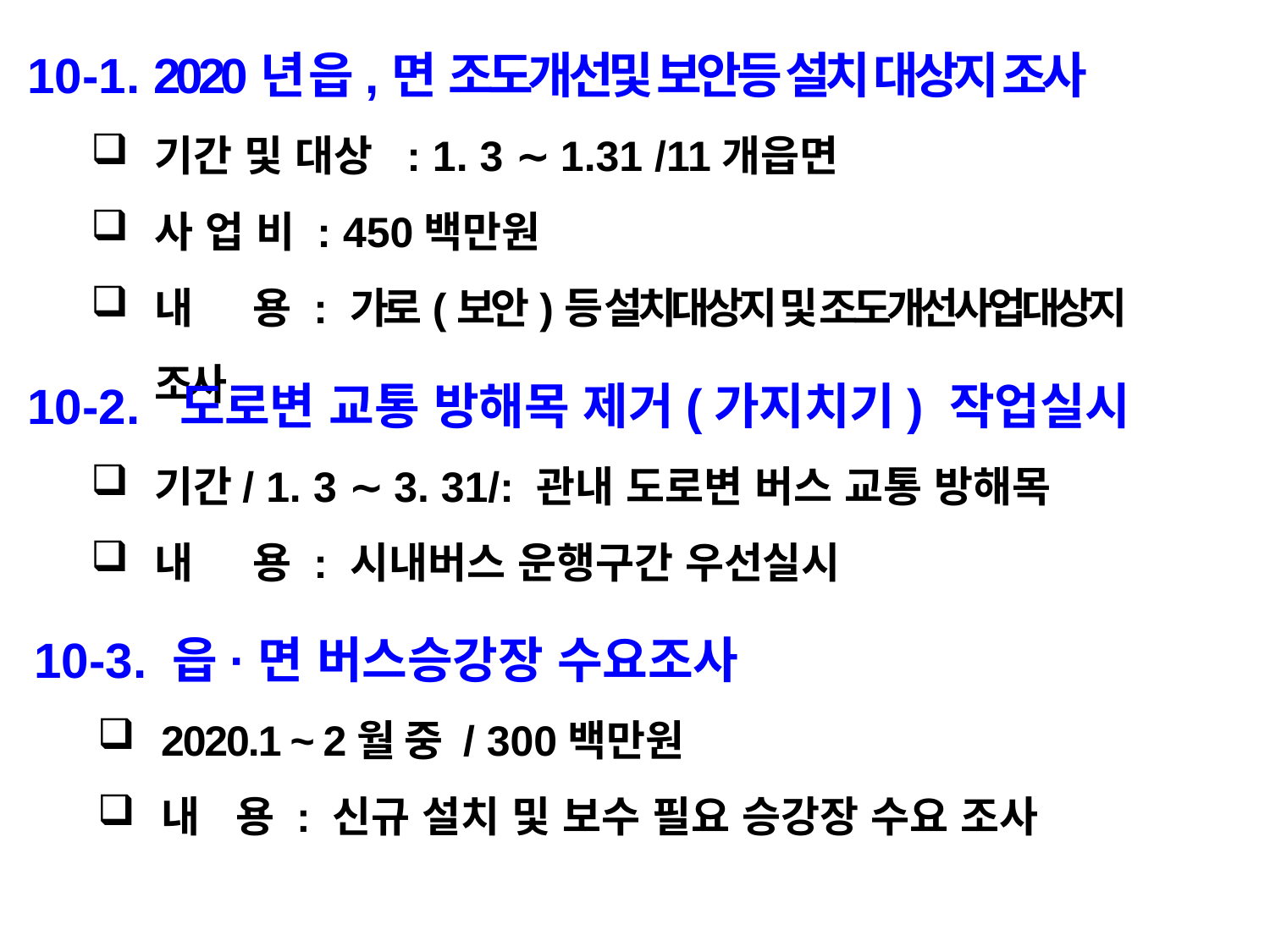

10-1. 2020년 읍,면  조도개선및 보안등 설치 대상지 조사
기간 및 대상  : 1. 3 ∼ 1.31 /11개읍면
사 업 비 : 450백만원
내     용 : 가로(보안)등 설치대상지 및 조도개선사업대상지 조사

10-2.  도로변 교통 방해목 제거(가지치기) 작업실시
기간/ 1. 3 ∼ 3. 31/: 관내 도로변 버스 교통 방해목
내     용 : 시내버스 운행구간 우선실시

10-3. 읍·면 버스승강장 수요조사
2020.1 ~ 2월 중 / 300백만원
내   용 : 신규 설치 및 보수 필요 승강장 수요 조사